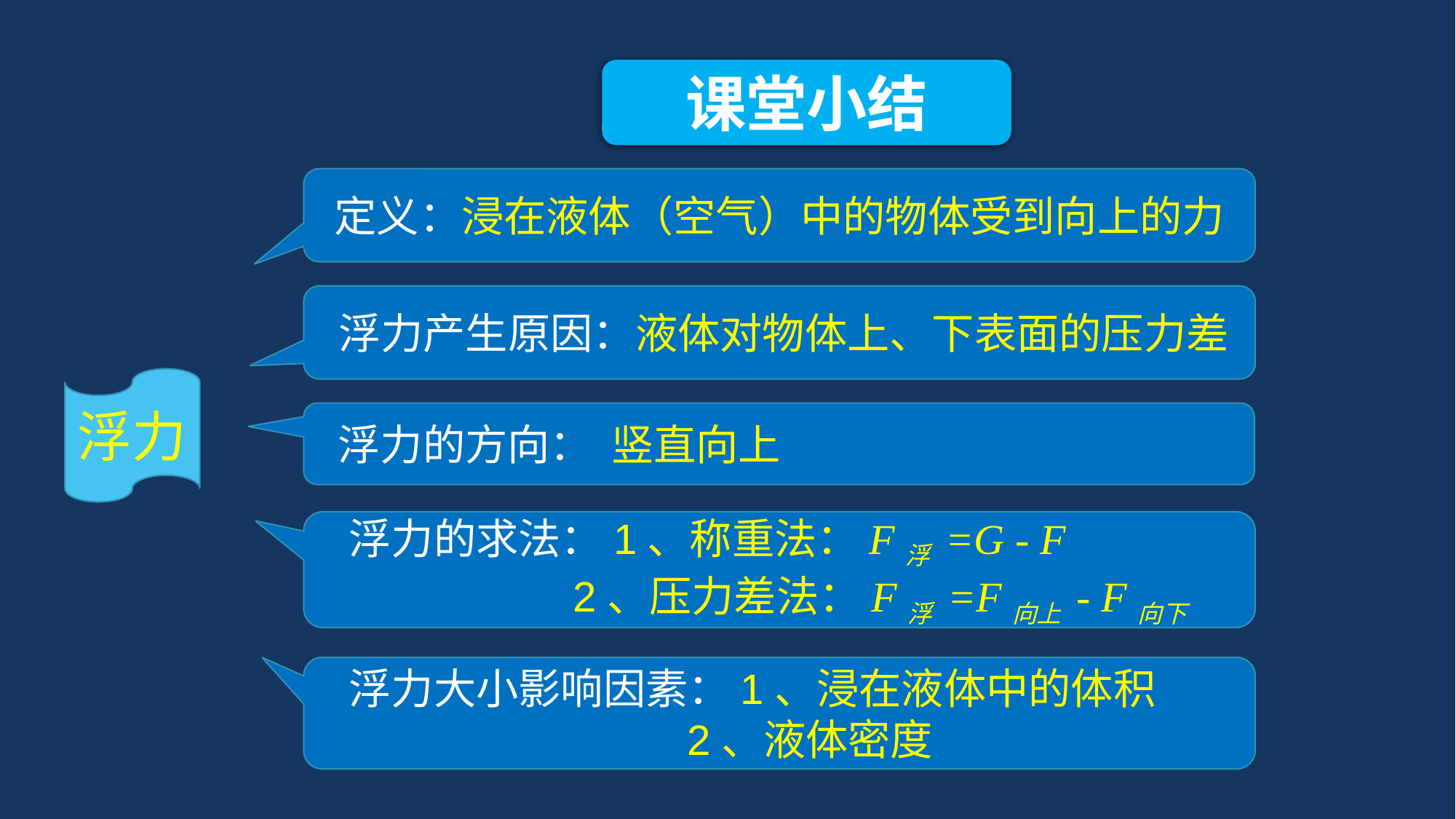

课堂小结
定义：浸在液体（空气）中的物体受到向上的力
 浮力产生原因：液体对物体上、下表面的压力差
浮力
 浮力的方向：  竖直向上
  浮力的求法：1、称重法：F浮 =G - F
                 2、压力差法：F浮 =F向上 - F向下
  浮力大小影响因素：1、浸在液体中的体积
      2、液体密度